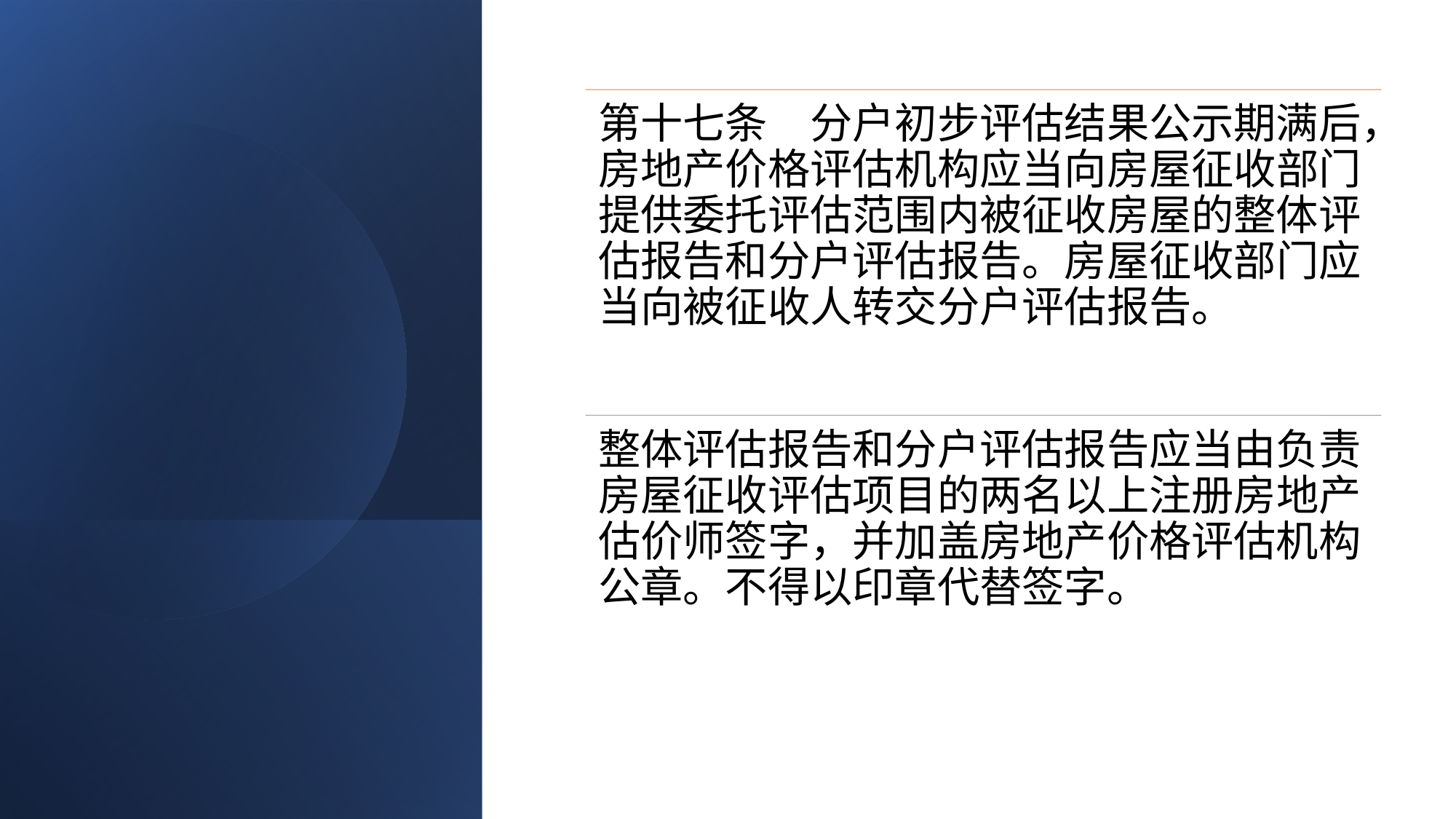

第十七条　分户初步评估结果公示期满后，房地产价格评估机构应当向房屋征收部门提供委托评估范围内被征收房屋的整体评估报告和分户评估报告。房屋征收部门应当向被征收人转交分户评估报告。
整体评估报告和分户评估报告应当由负责房屋征收评估项目的两名以上注册房地产估价师签字，并加盖房地产价格评估机构公章。不得以印章代替签字。

#